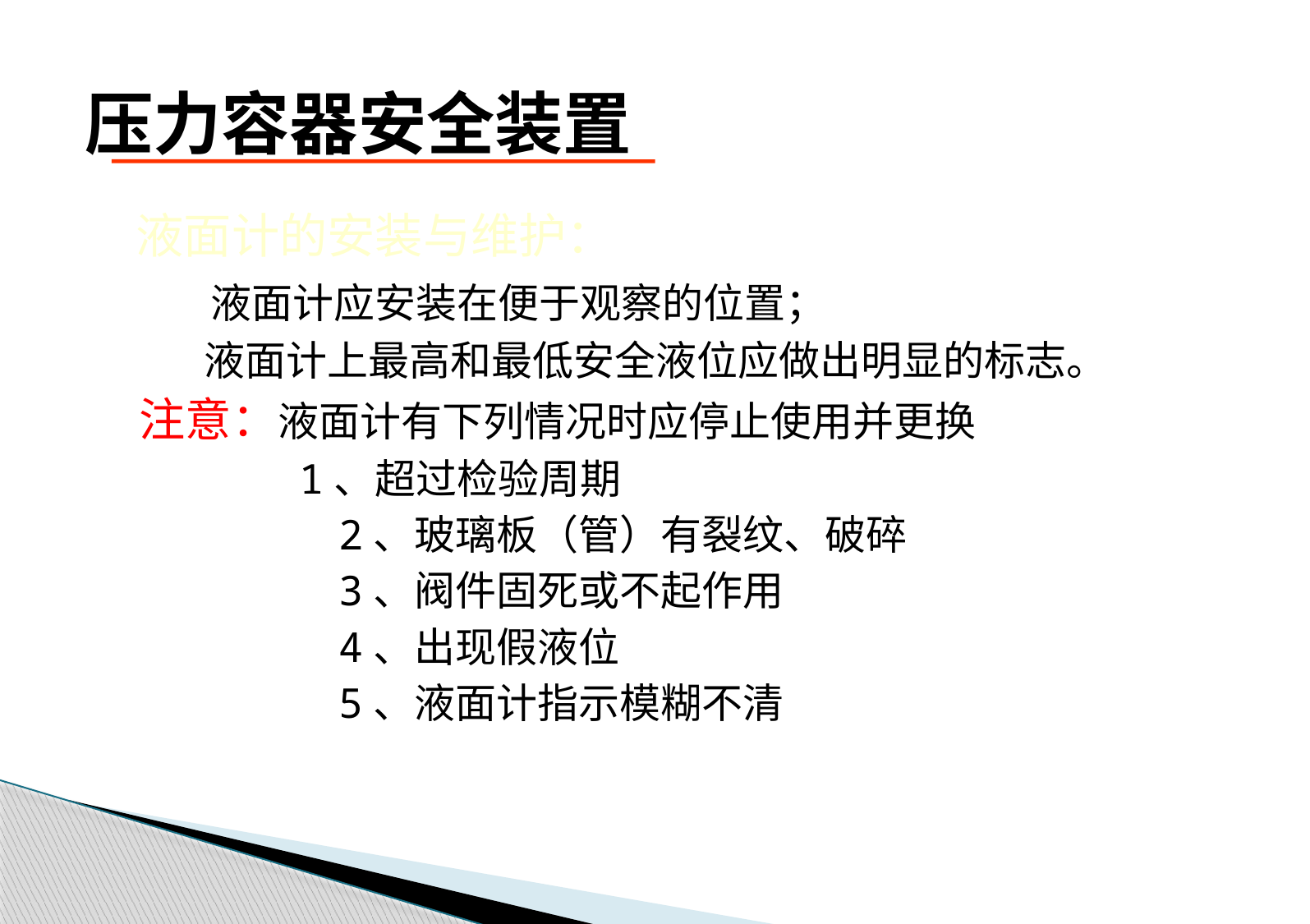

# 压力容器安全装置

   液面计的安装与维护：
          液面计应安装在便于观察的位置；
           液面计上最高和最低安全液位应做出明显的标志。
    注意：液面计有下列情况时应停止使用并更换
                  1、超过检验周期
          2、玻璃板（管）有裂纹、破碎
          3、阀件固死或不起作用
          4、出现假液位
          5、液面计指示模糊不清